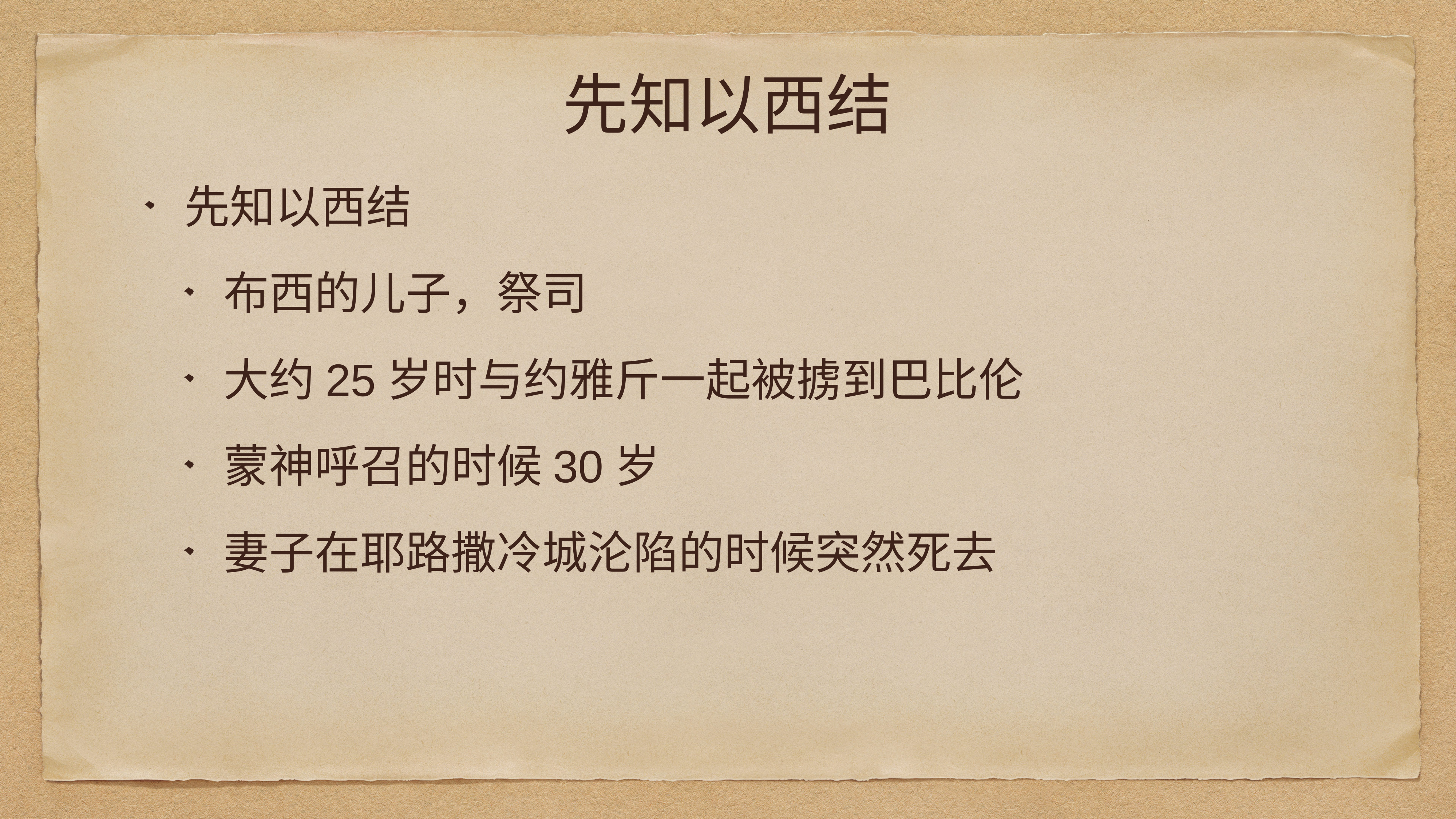

# 先知以西结
先知以西结
布西的儿子，祭司
大约25岁时与约雅斤一起被掳到巴比伦
蒙神呼召的时候30岁
妻子在耶路撒冷城沦陷的时候突然死去